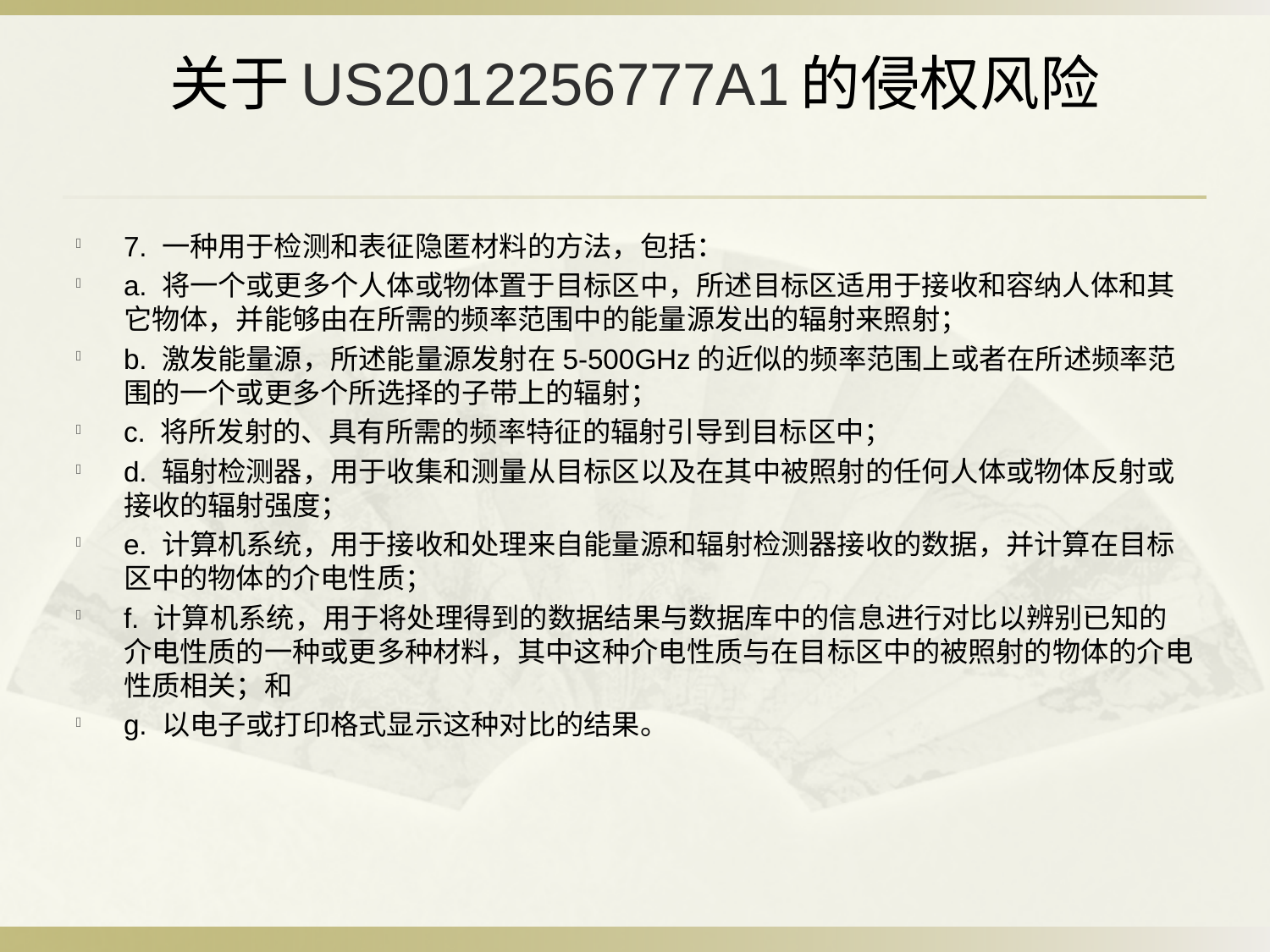

# 关于US2012256777A1的侵权风险
7. 一种用于检测和表征隐匿材料的方法，包括：
a. 将一个或更多个人体或物体置于目标区中，所述目标区适用于接收和容纳人体和其它物体，并能够由在所需的频率范围中的能量源发出的辐射来照射；
b. 激发能量源，所述能量源发射在5-500GHz的近似的频率范围上或者在所述频率范围的一个或更多个所选择的子带上的辐射；
c. 将所发射的、具有所需的频率特征的辐射引导到目标区中；
d. 辐射检测器，用于收集和测量从目标区以及在其中被照射的任何人体或物体反射或接收的辐射强度；
e. 计算机系统，用于接收和处理来自能量源和辐射检测器接收的数据，并计算在目标区中的物体的介电性质；
f. 计算机系统，用于将处理得到的数据结果与数据库中的信息进行对比以辨别已知的介电性质的一种或更多种材料，其中这种介电性质与在目标区中的被照射的物体的介电性质相关；和
g. 以电子或打印格式显示这种对比的结果。